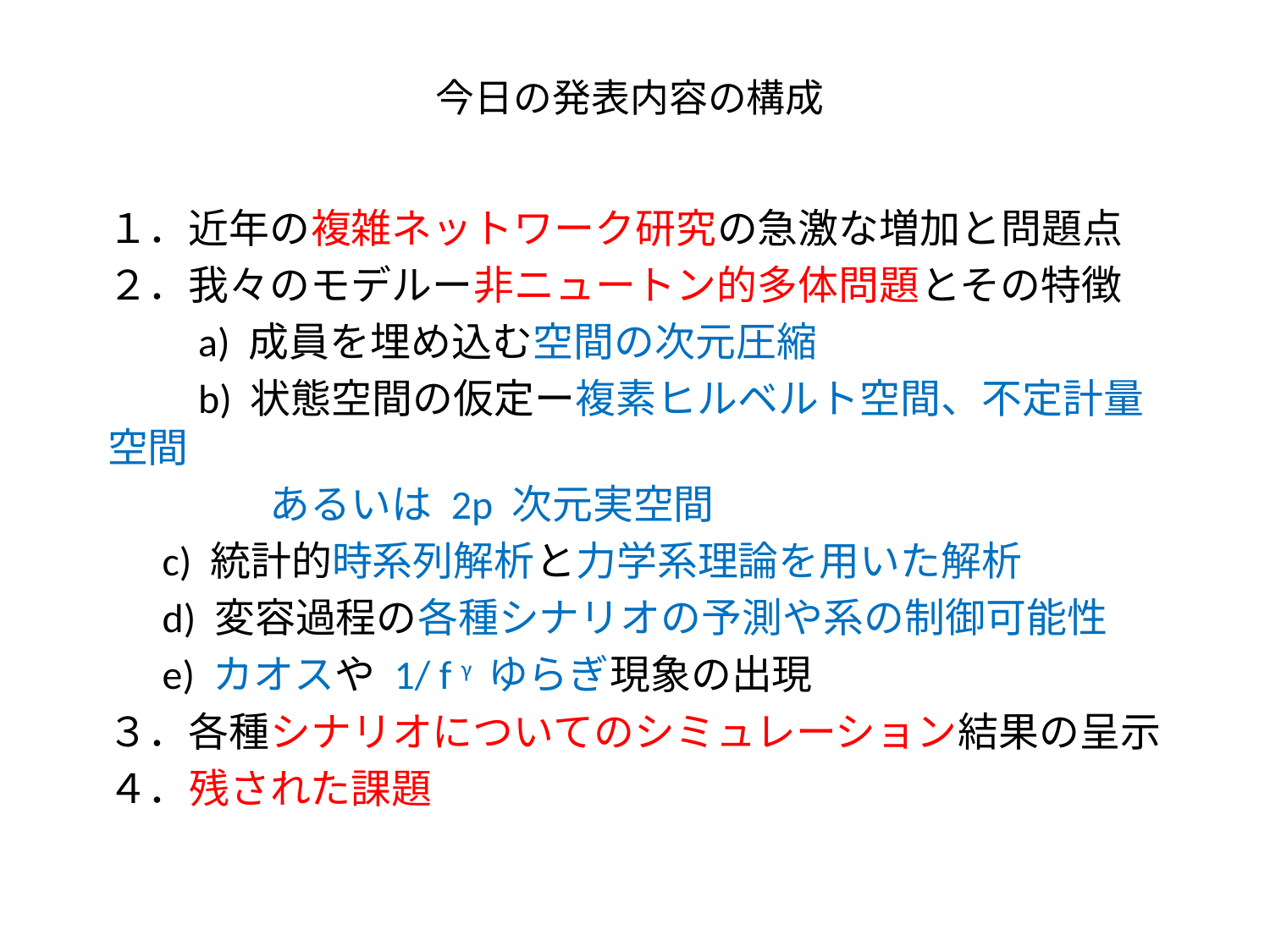

# 今日の発表内容の構成
１．近年の複雑ネットワーク研究の急激な増加と問題点
２．我々のモデルー非ニュートン的多体問題とその特徴
　　a) 成員を埋め込む空間の次元圧縮
　　b) 状態空間の仮定ー複素ヒルベルト空間、不定計量空間
　　　　あるいは 2p 次元実空間
      c) 統計的時系列解析と力学系理論を用いた解析
      d) 変容過程の各種シナリオの予測や系の制御可能性
      e) カオスや 1/ f γ  ゆらぎ現象の出現
３．各種シナリオについてのシミュレーション結果の呈示
４．残された課題